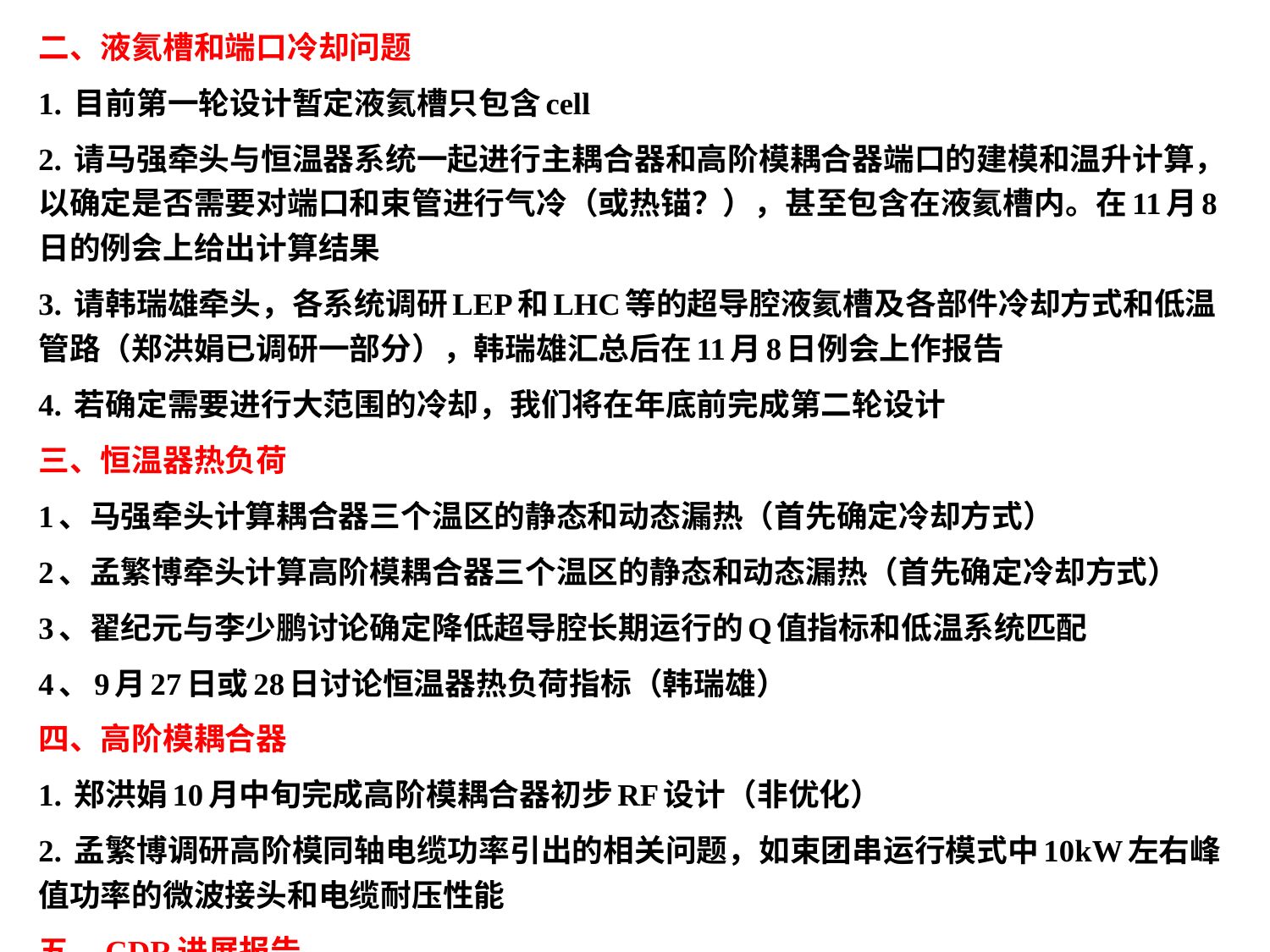

二、液氦槽和端口冷却问题
1. 目前第一轮设计暂定液氦槽只包含cell
2. 请马强牵头与恒温器系统一起进行主耦合器和高阶模耦合器端口的建模和温升计算，以确定是否需要对端口和束管进行气冷（或热锚？），甚至包含在液氦槽内。在11月8日的例会上给出计算结果
3. 请韩瑞雄牵头，各系统调研LEP和LHC等的超导腔液氦槽及各部件冷却方式和低温管路（郑洪娟已调研一部分），韩瑞雄汇总后在11月8日例会上作报告
4. 若确定需要进行大范围的冷却，我们将在年底前完成第二轮设计
三、恒温器热负荷
1、马强牵头计算耦合器三个温区的静态和动态漏热（首先确定冷却方式）
2、孟繁博牵头计算高阶模耦合器三个温区的静态和动态漏热（首先确定冷却方式）
3、翟纪元与李少鹏讨论确定降低超导腔长期运行的Q值指标和低温系统匹配
4、9月27日或28日讨论恒温器热负荷指标（韩瑞雄）
四、高阶模耦合器
1. 郑洪娟10月中旬完成高阶模耦合器初步RF设计（非优化）
2. 孟繁博调研高阶模同轴电缆功率引出的相关问题，如束团串运行模式中10kW左右峰值功率的微波接头和电缆耐压性能
五、CDR进展报告